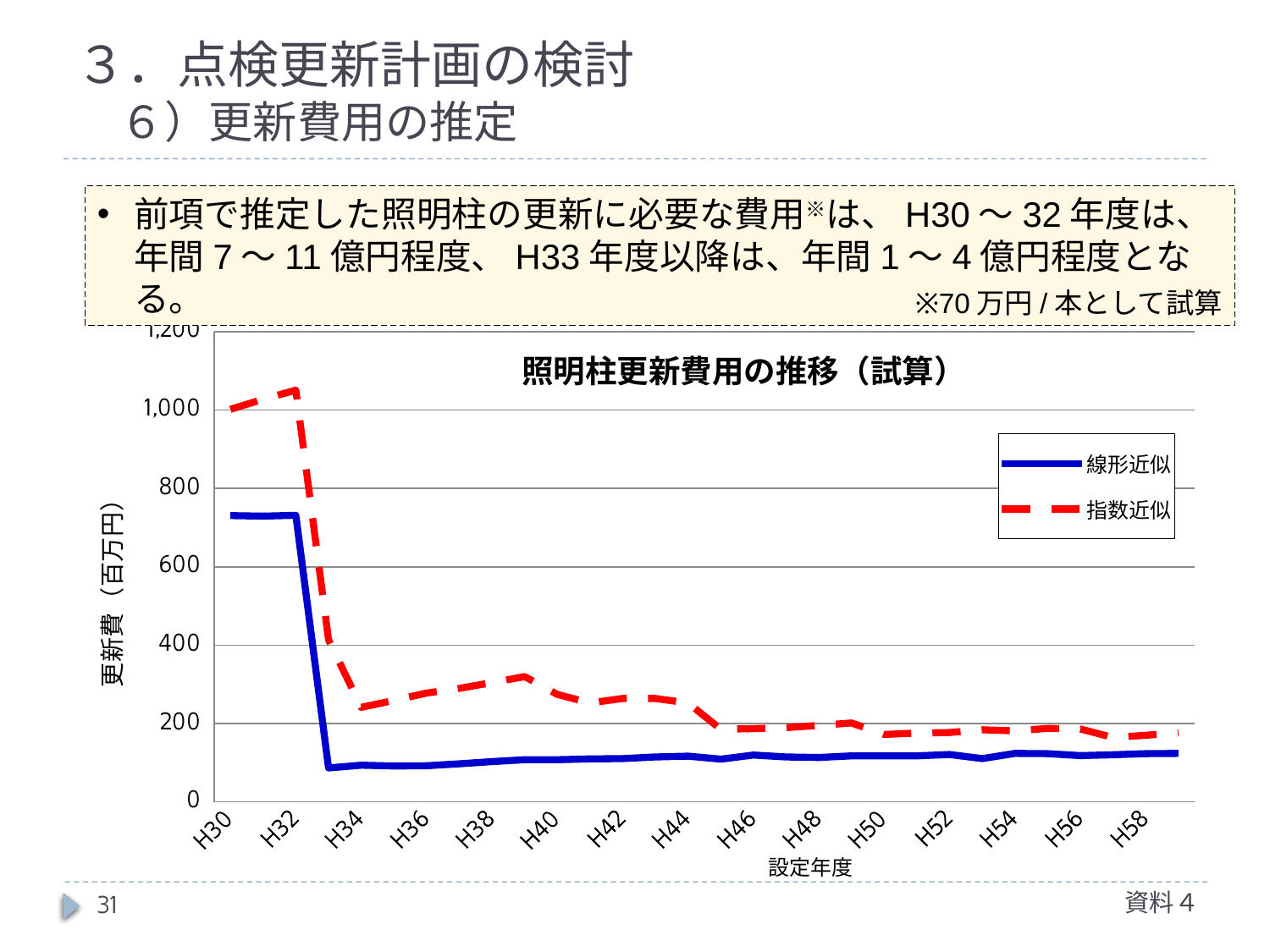

# ３．点検更新計画の検討 　６）更新費用の推定
前項で推定した照明柱の更新に必要な費用※は、H30～32年度は、年間7～11億円程度、H33年度以降は、年間1～4億円程度となる。
※70万円/本として試算

### Chart: 照明柱更新費用の推移（試算）

| Category |  |  |
|---|---|---|
| H30 | 730.8 | 1001.7 |
| H31 | 729.4 | 1027.6 |
| H32 | 731.5 | 1050.7 |
| H33 | 86.8 | 413.7 |
| H34 | 93.8 | 241.5 |
| H35 | 91.7 | 259.0 |
| H36 | 92.4 | 277.9 |
| H37 | 97.3 | 289.8 |
| H38 | 102.9 | 304.5 |
| H39 | 107.8 | 319.9 |
| H40 | 107.8 | 274.4 |
| H41 | 109.9 | 252.7 |
| H42 | 110.6 | 263.9 |
| H43 | 114.8 | 263.9 |
| H44 | 116.9 | 252.7 |
| H45 | 109.2 | 185.5 |
| H46 | 119.7 | 186.9 |
| H47 | 114.8 | 189.7 |
| H48 | 113.4 | 195.3 |
| H49 | 117.6 | 201.6 |
| H50 | 117.6 | 172.2 |
| H51 | 117.6 | 175.7 |
| H52 | 121.1 | 177.1 |
| H53 | 110.6 | 184.1 |
| H54 | 123.9 | 181.3 |
| H55 | 123.2 | 187.6 |
| H56 | 118.3 | 186.2 |
| H57 | 120.4 | 164.5 |
| H58 | 123.2 | 170.1 |
| H59 | 123.9 | 176.4 |
設定年度
資料４
31